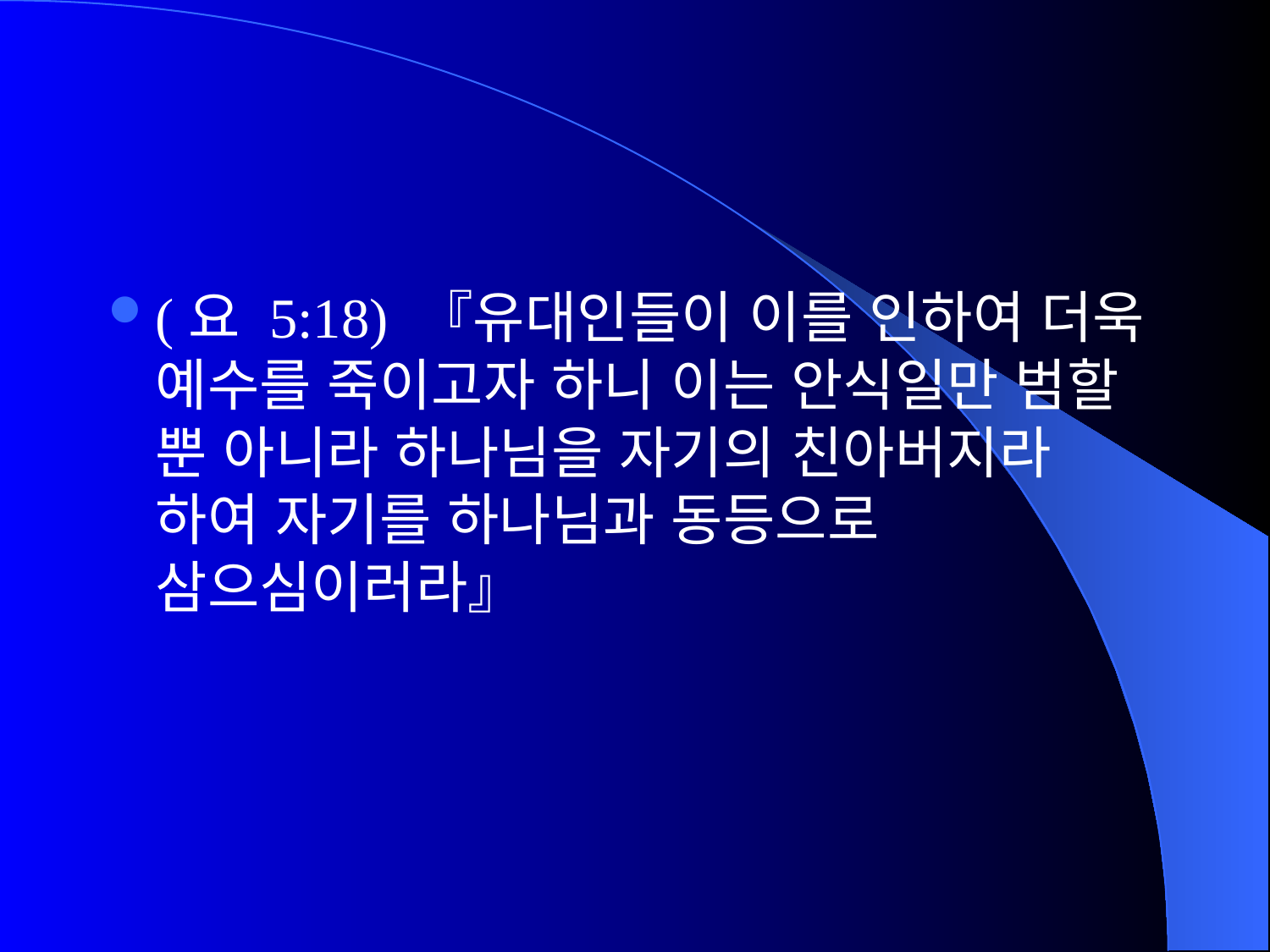

#
(요 5:18) 『유대인들이 이를 인하여 더욱 예수를 죽이고자 하니 이는 안식일만 범할 뿐 아니라 하나님을 자기의 친아버지라 하여 자기를 하나님과 동등으로 삼으심이러라』